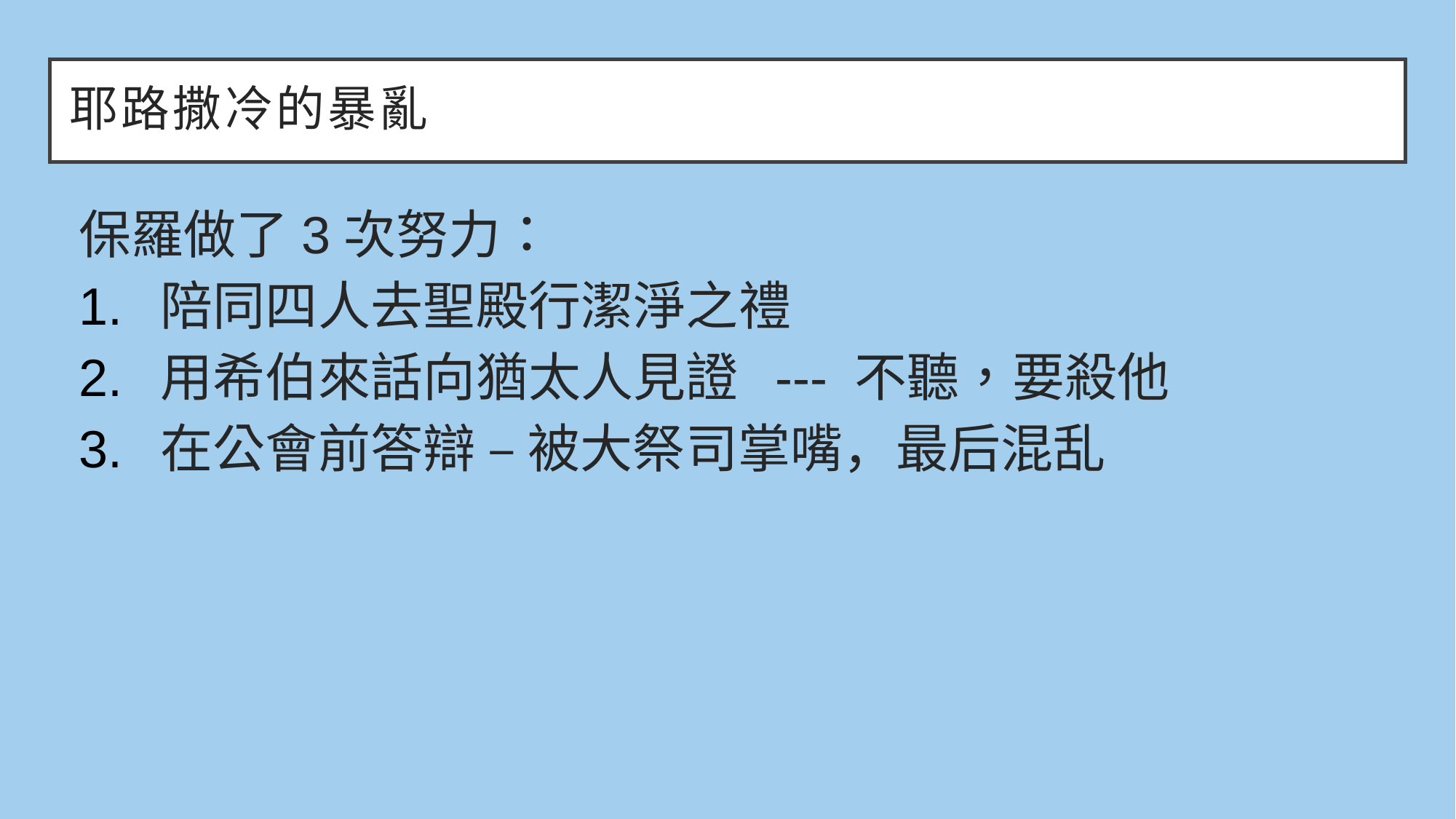

# 耶路撒冷的暴亂
保羅做了3次努力：
陪同四人去聖殿行潔淨之禮
用希伯來話向猶太人見證  --- 不聽，要殺他
在公會前答辯 – 被大祭司掌嘴，最后混乱